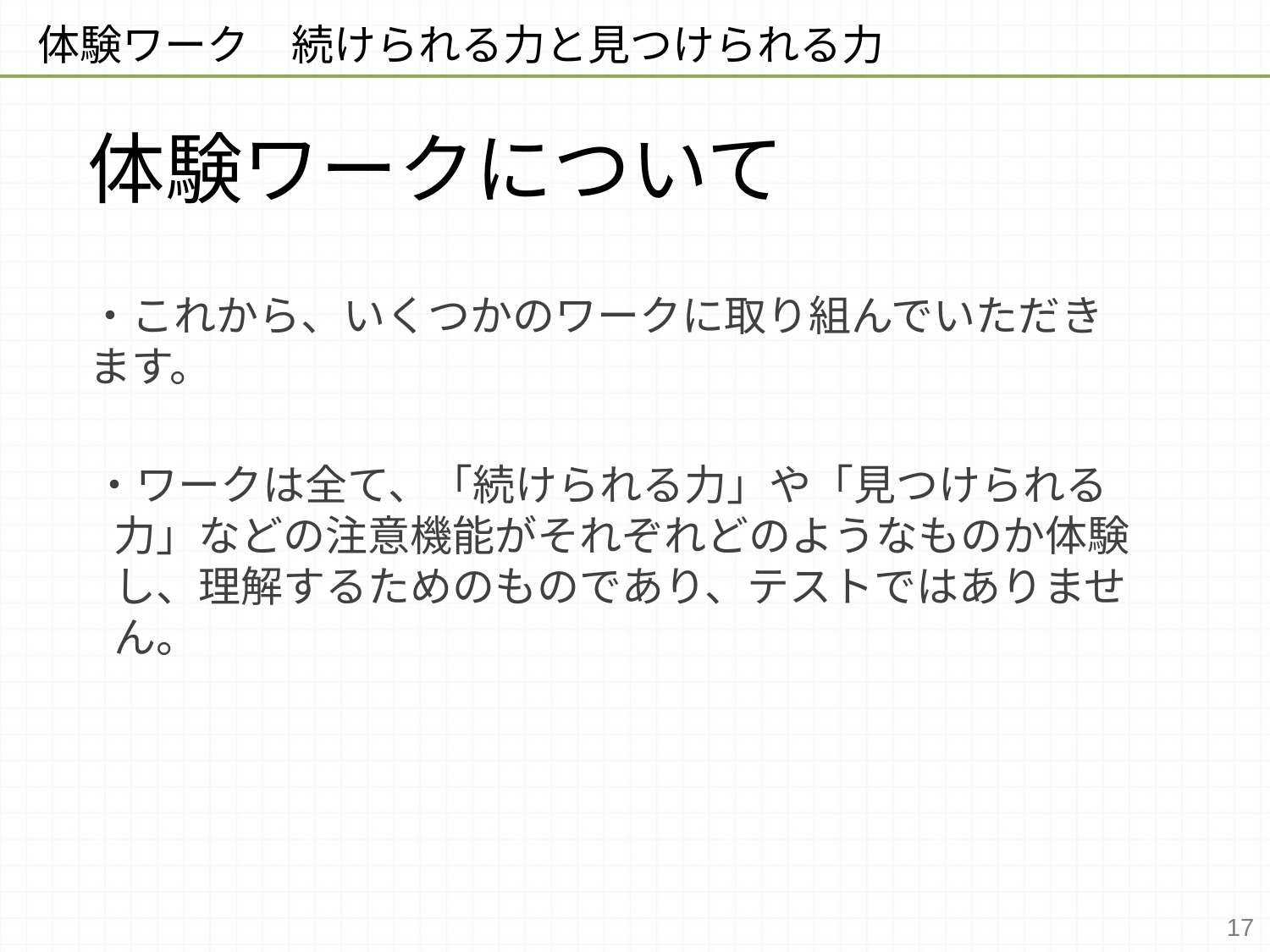

体験ワーク　続けられる力と見つけられる力
# 体験ワークについて

・これから、いくつかのワークに取り組んでいただきます。

・ワークは全て、「続けられる力」や「見つけられる力」などの注意機能がそれぞれどのようなものか体験し、理解するためのものであり、テストではありません。

17